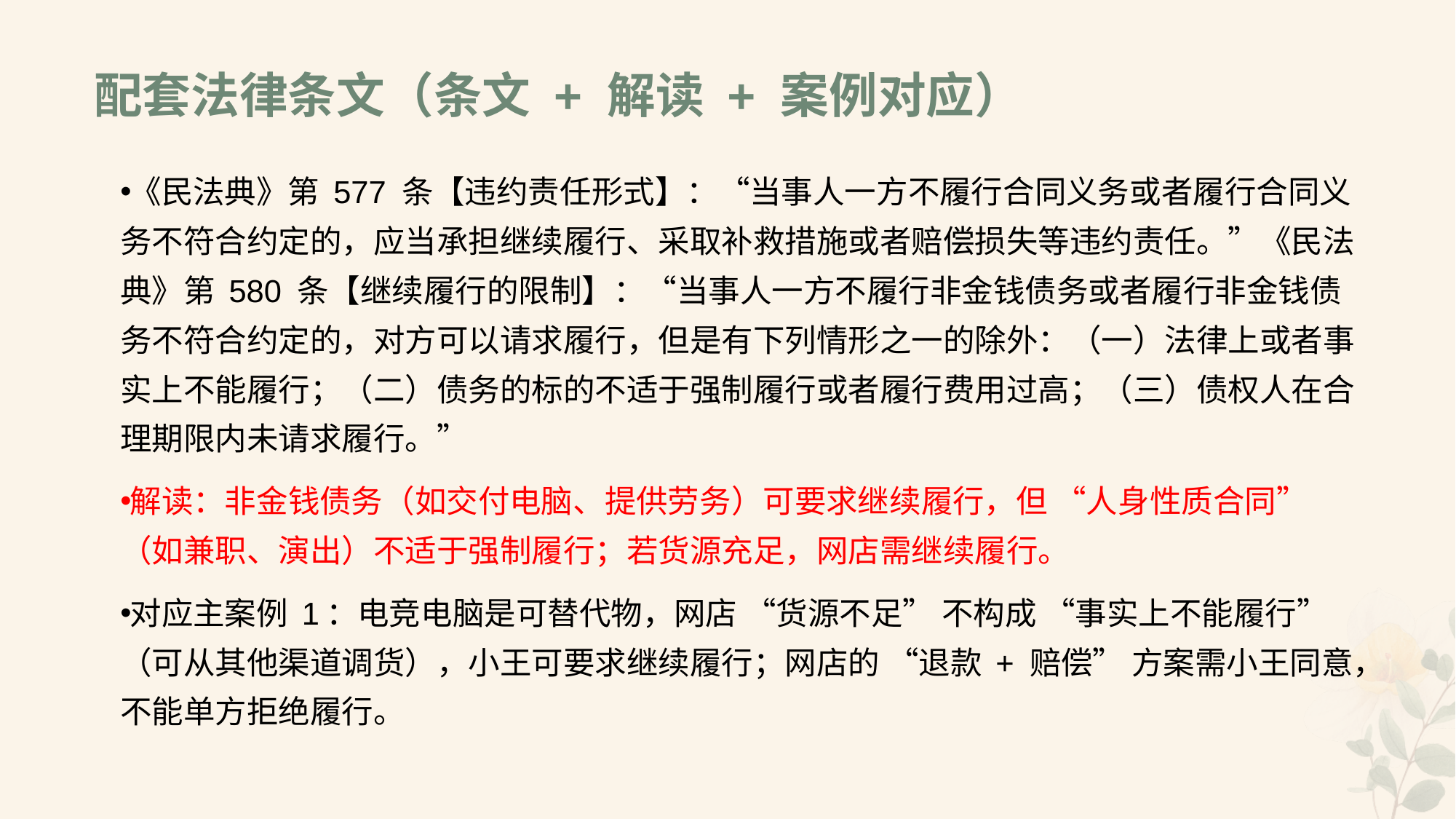

# 配套法律条文（条文 + 解读 + 案例对应）
《民法典》第 577 条【违约责任形式】：“当事人一方不履行合同义务或者履行合同义务不符合约定的，应当承担继续履行、采取补救措施或者赔偿损失等违约责任。”《民法典》第 580 条【继续履行的限制】：“当事人一方不履行非金钱债务或者履行非金钱债务不符合约定的，对方可以请求履行，但是有下列情形之一的除外：（一）法律上或者事实上不能履行；（二）债务的标的不适于强制履行或者履行费用过高；（三）债权人在合理期限内未请求履行。”
解读：非金钱债务（如交付电脑、提供劳务）可要求继续履行，但 “人身性质合同”（如兼职、演出）不适于强制履行；若货源充足，网店需继续履行。
对应主案例 1：电竞电脑是可替代物，网店 “货源不足” 不构成 “事实上不能履行”（可从其他渠道调货），小王可要求继续履行；网店的 “退款 + 赔偿” 方案需小王同意，不能单方拒绝履行。